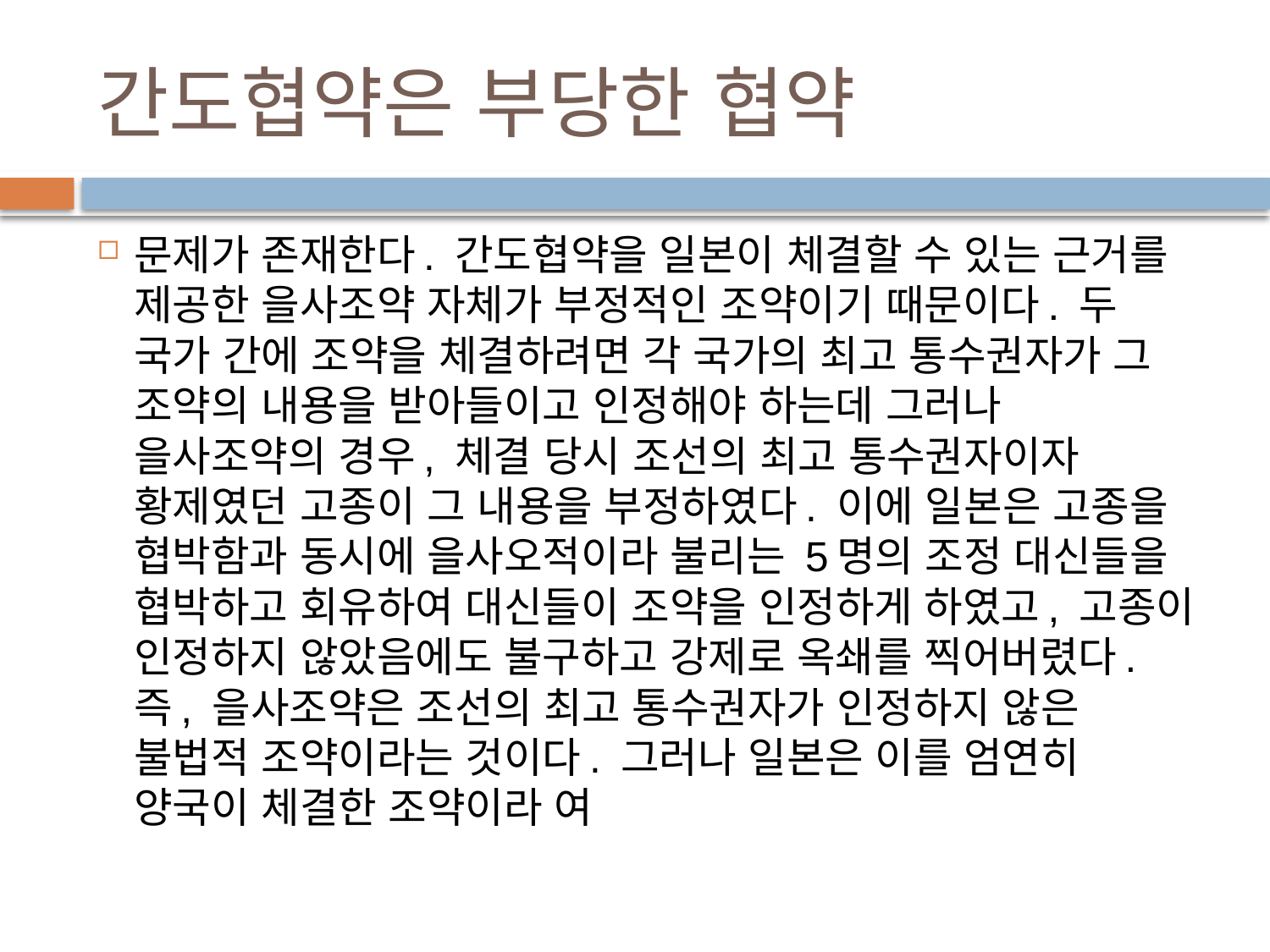

# 간도협약은 부당한 협약
문제가 존재한다. 간도협약을 일본이 체결할 수 있는 근거를 제공한 을사조약 자체가 부정적인 조약이기 때문이다. 두 국가 간에 조약을 체결하려면 각 국가의 최고 통수권자가 그 조약의 내용을 받아들이고 인정해야 하는데 그러나 을사조약의 경우, 체결 당시 조선의 최고 통수권자이자 황제였던 고종이 그 내용을 부정하였다. 이에 일본은 고종을 협박함과 동시에 을사오적이라 불리는 5명의 조정 대신들을 협박하고 회유하여 대신들이 조약을 인정하게 하였고, 고종이 인정하지 않았음에도 불구하고 강제로 옥쇄를 찍어버렸다. 즉, 을사조약은 조선의 최고 통수권자가 인정하지 않은 불법적 조약이라는 것이다. 그러나 일본은 이를 엄연히 양국이 체결한 조약이라 여